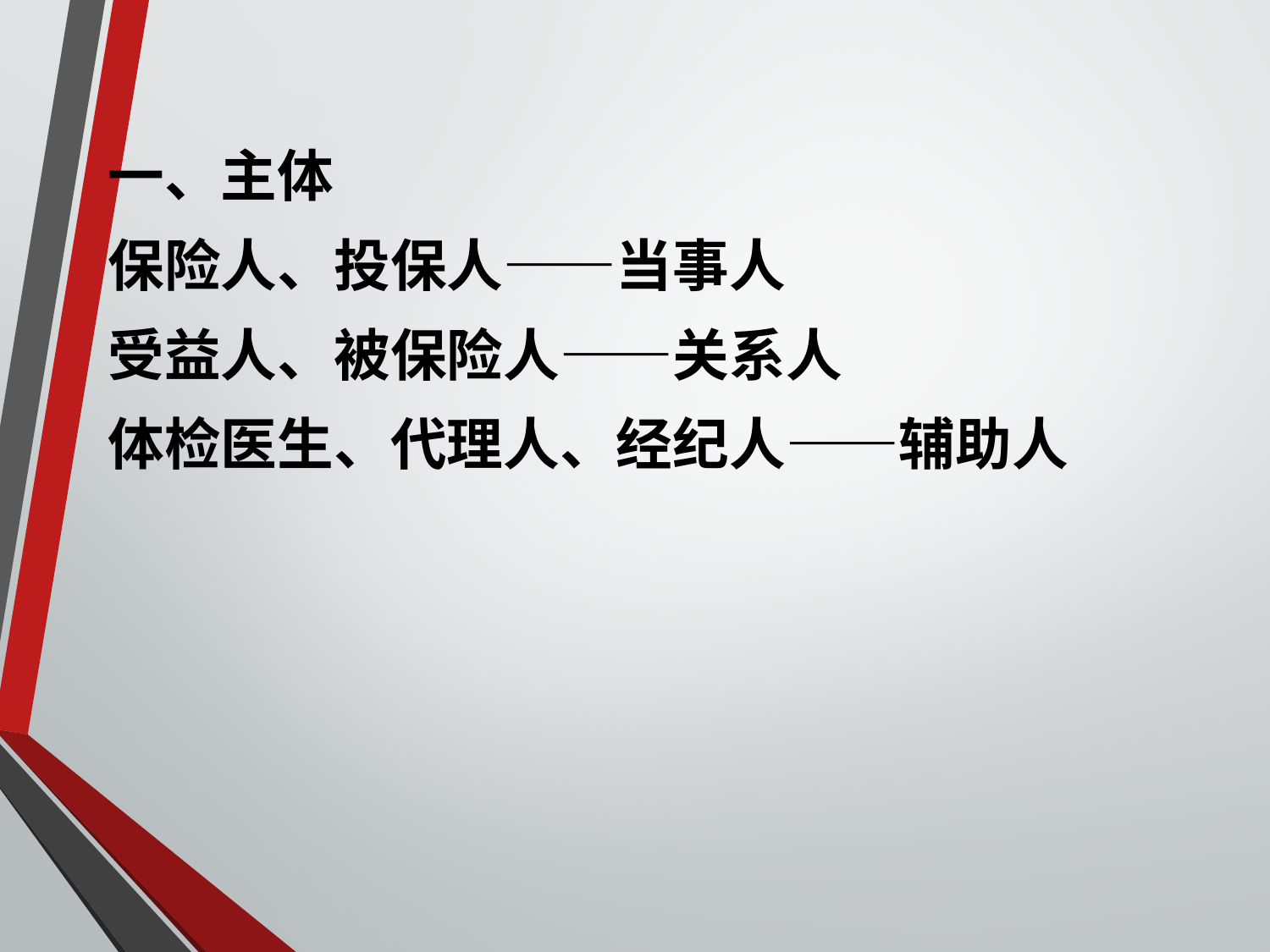

一、主体
保险人、投保人——当事人
受益人、被保险人——关系人
体检医生、代理人、经纪人——辅助人